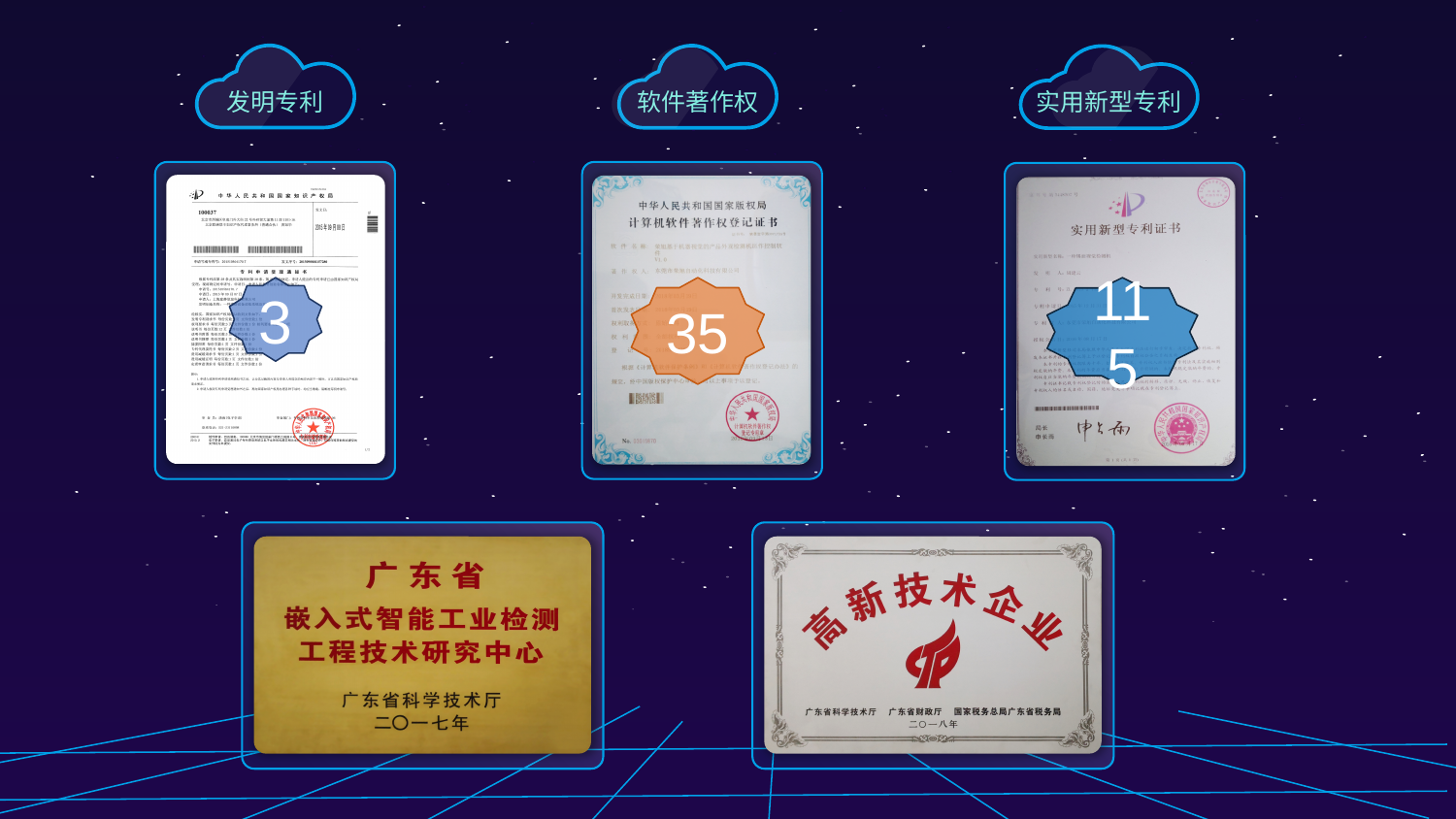

发明专利

软件著作权

实用新型专利

3

35

115

5

5